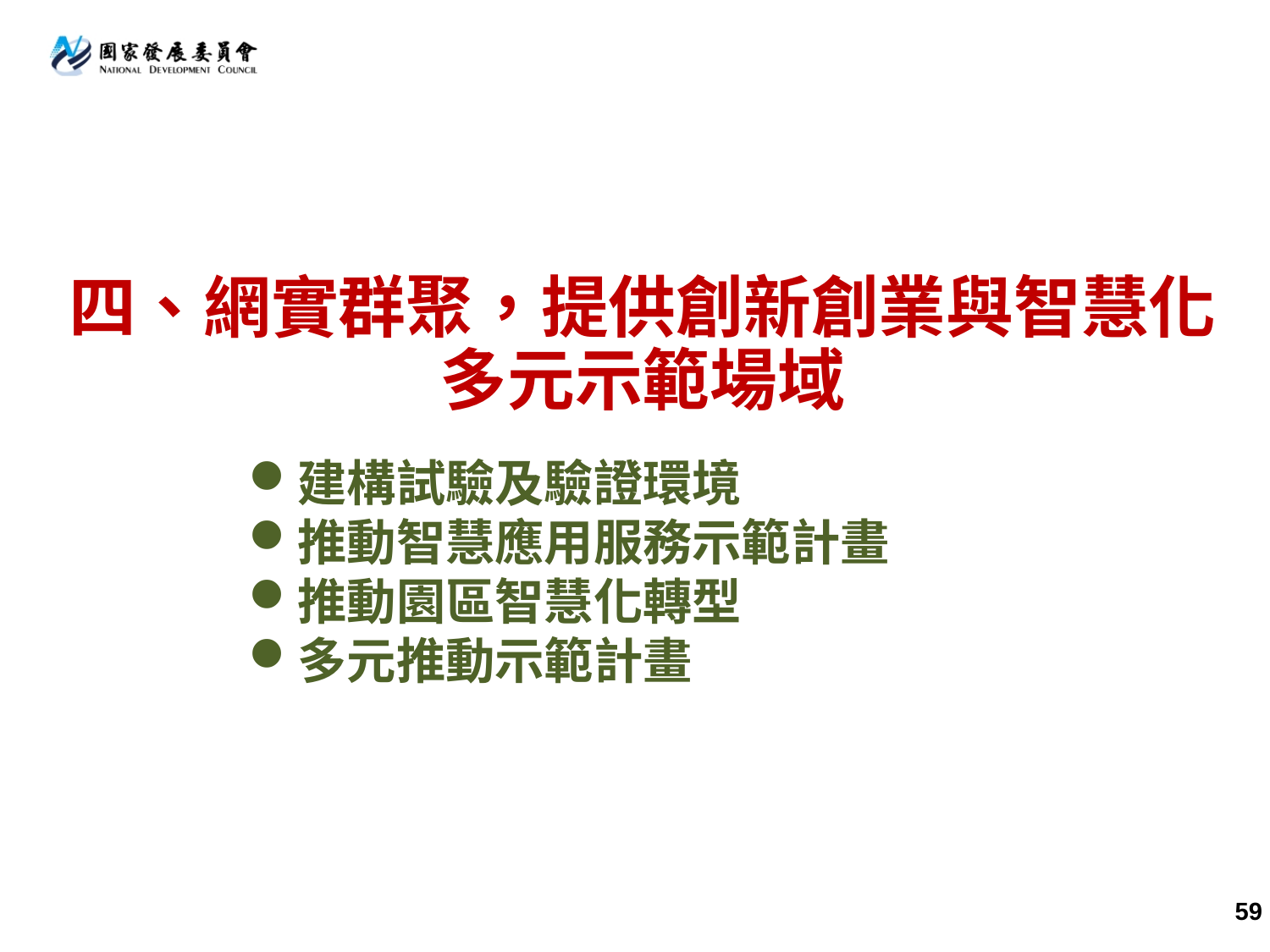

# 四、網實群聚，提供創新創業與智慧化多元示範場域
建構試驗及驗證環境
推動智慧應用服務示範計畫
推動園區智慧化轉型
多元推動示範計畫

59